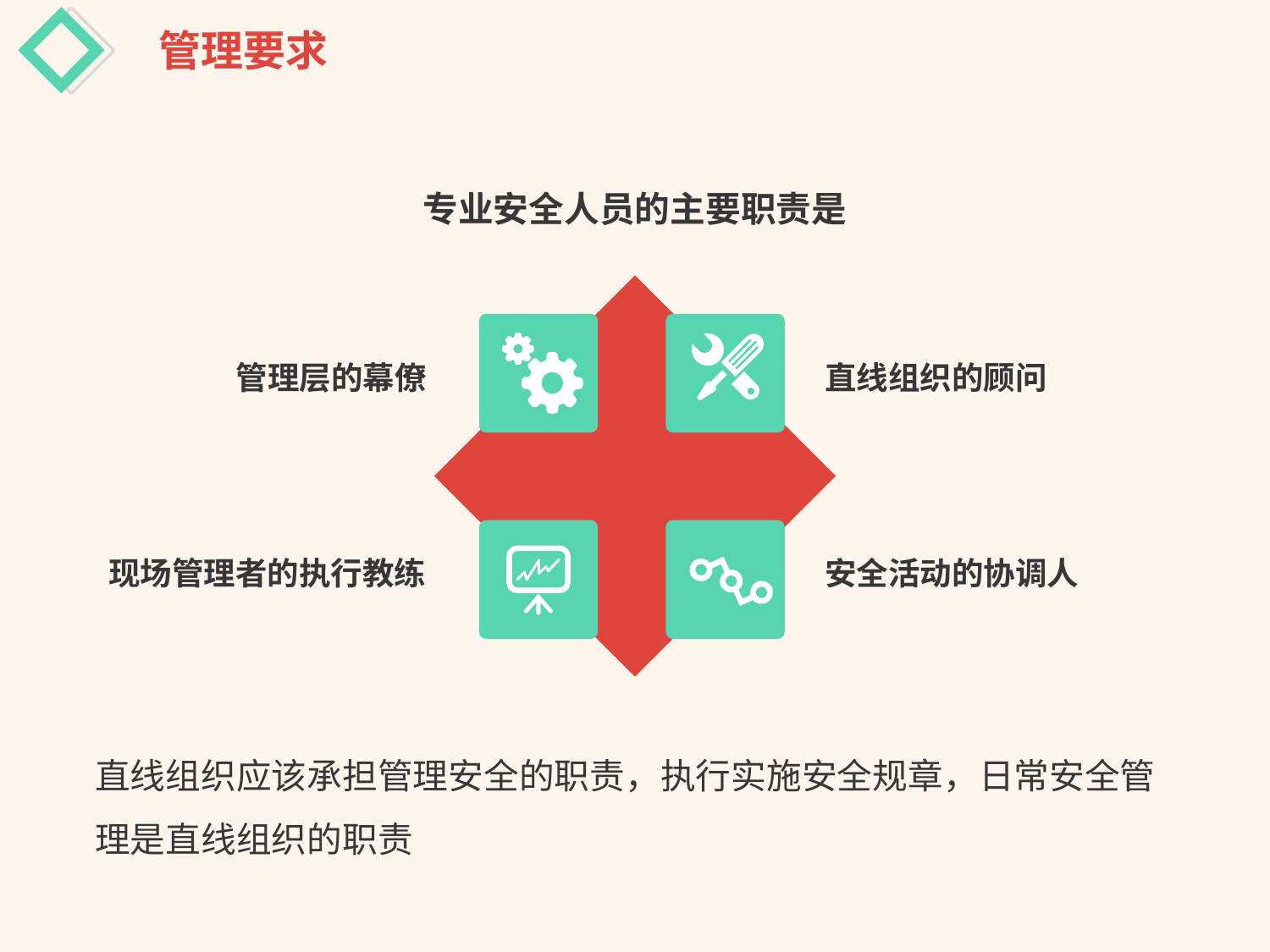

管理要求

专业安全人员的主要职责是

管理层的幕僚
直线组织的顾问

现场管理者的执行教练
安全活动的协调人
直线组织应该承担管理安全的职责，执行实施安全规章，日常安全管理是直线组织的职责